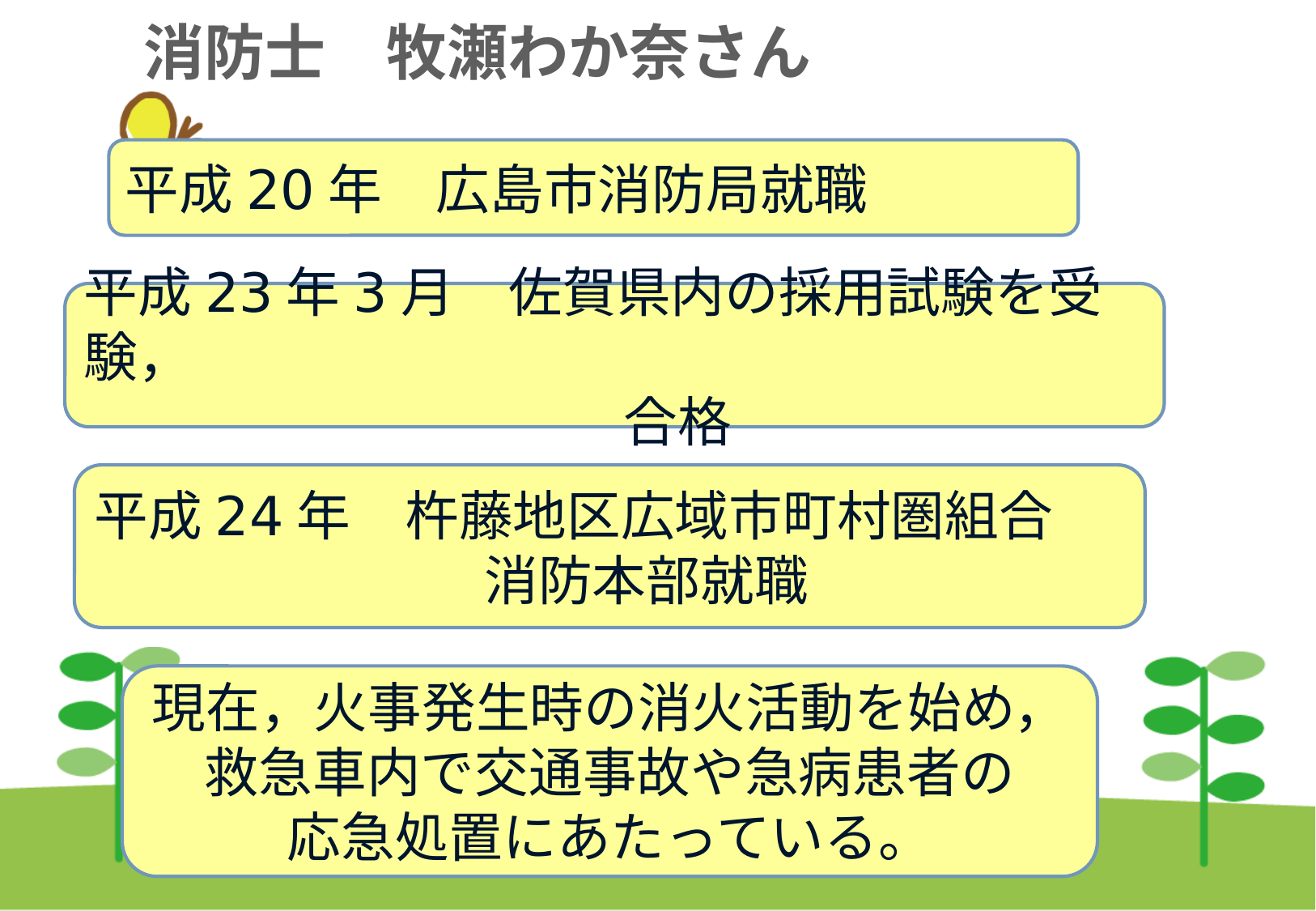

消防士　牧瀬わか奈さん
平成20年　広島市消防局就職
平成23年3月　佐賀県内の採用試験を受験，
　　　　　　　　　　合格
平成24年　杵藤地区広域市町村圏組合
　　　　　　　 消防本部就職
現在，火事発生時の消火活動を始め，
救急車内で交通事故や急病患者の
応急処置にあたっている。